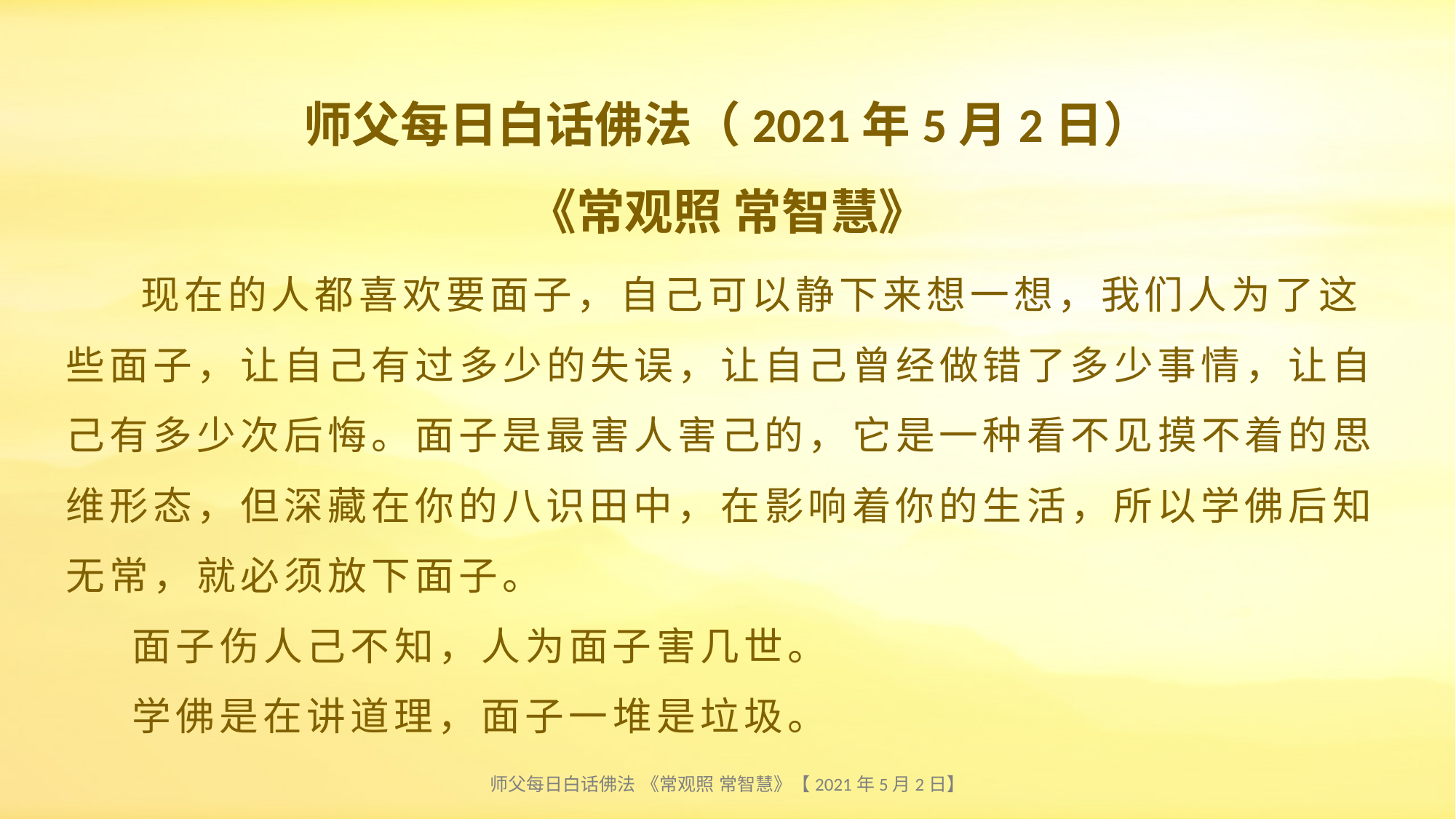

师父每日白话佛法（2021年5月2日）
《常观照 常智慧》
# 现在的人都喜欢要面子，自己可以静下来想一想，我们人为了这些面子，让自己有过多少的失误，让自己曾经做错了多少事情，让自己有多少次后悔。面子是最害人害己的，它是一种看不见摸不着的思维形态，但深藏在你的八识田中，在影响着你的生活，所以学佛后知无常，就必须放下面子。 面子伤人己不知，人为面子害几世。 学佛是在讲道理，面子一堆是垃圾。
师父每日白话佛法 《常观照 常智慧》【2021年5月2日】